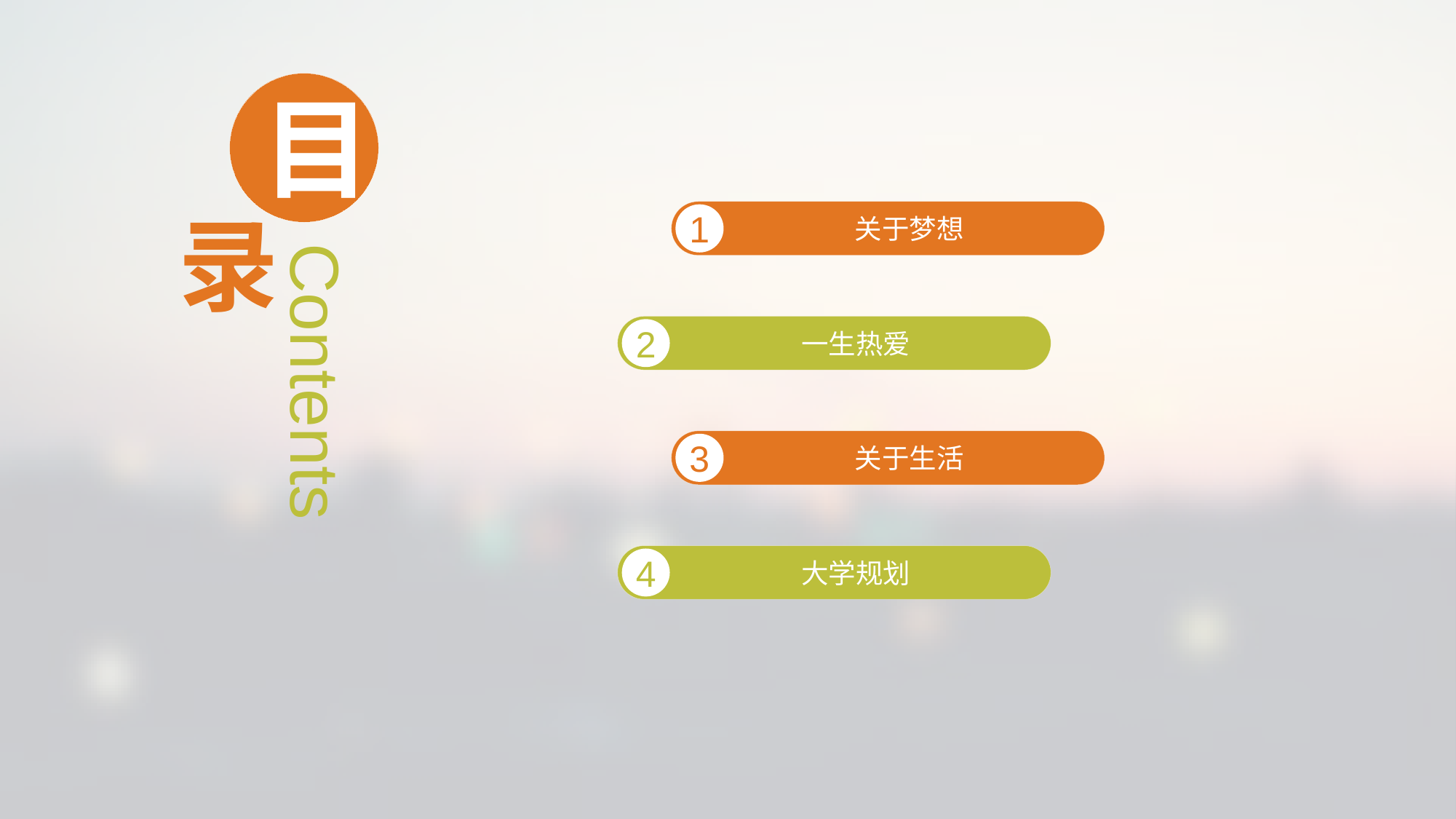

目
录
关于梦想
1
Contents
一生热爱
2
关于生活
3
大学规划
4